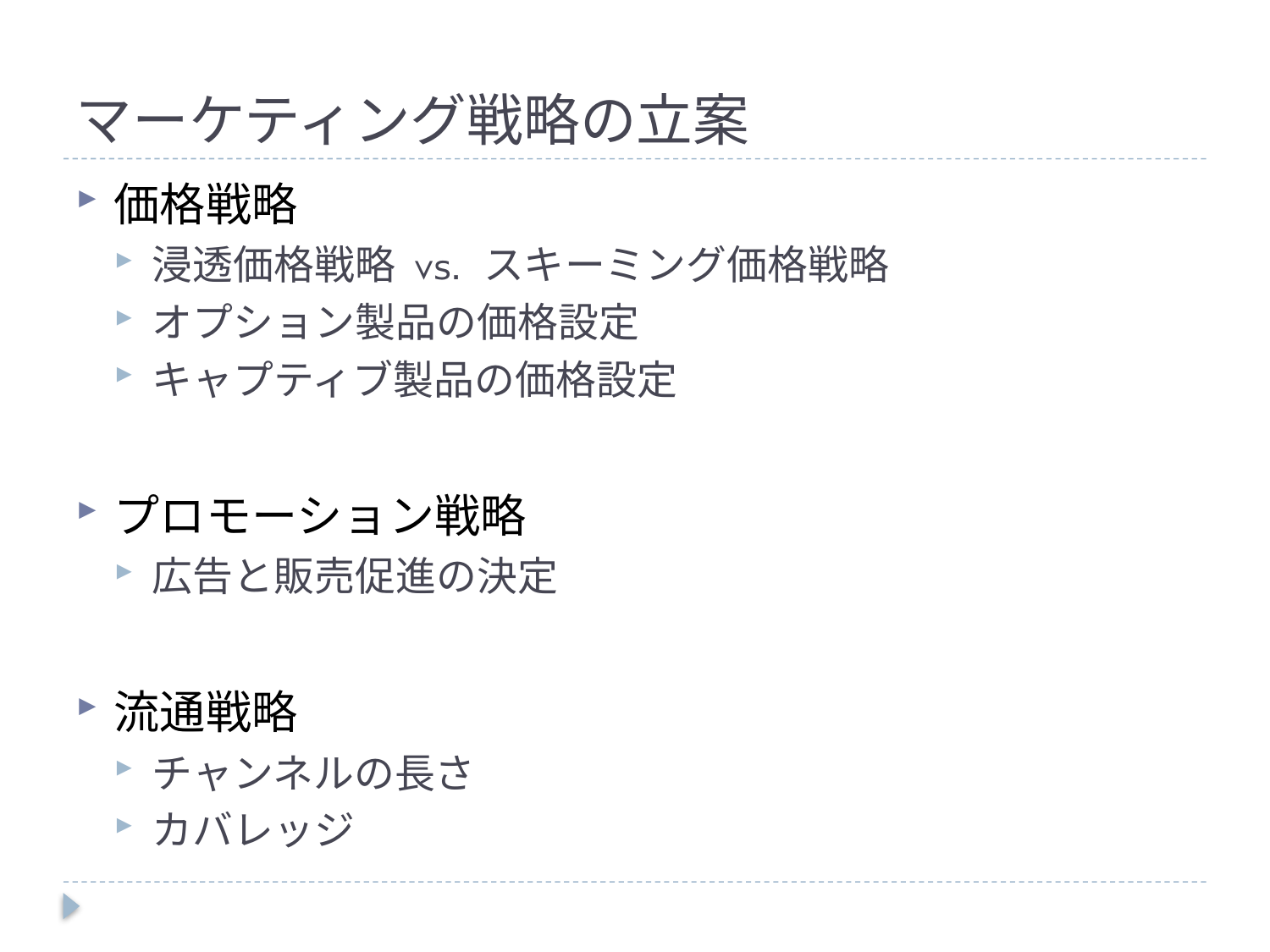

# マーケティング戦略の立案
価格戦略
浸透価格戦略 vs. スキーミング価格戦略
オプション製品の価格設定
キャプティブ製品の価格設定

プロモーション戦略
広告と販売促進の決定

流通戦略
チャンネルの長さ
カバレッジ